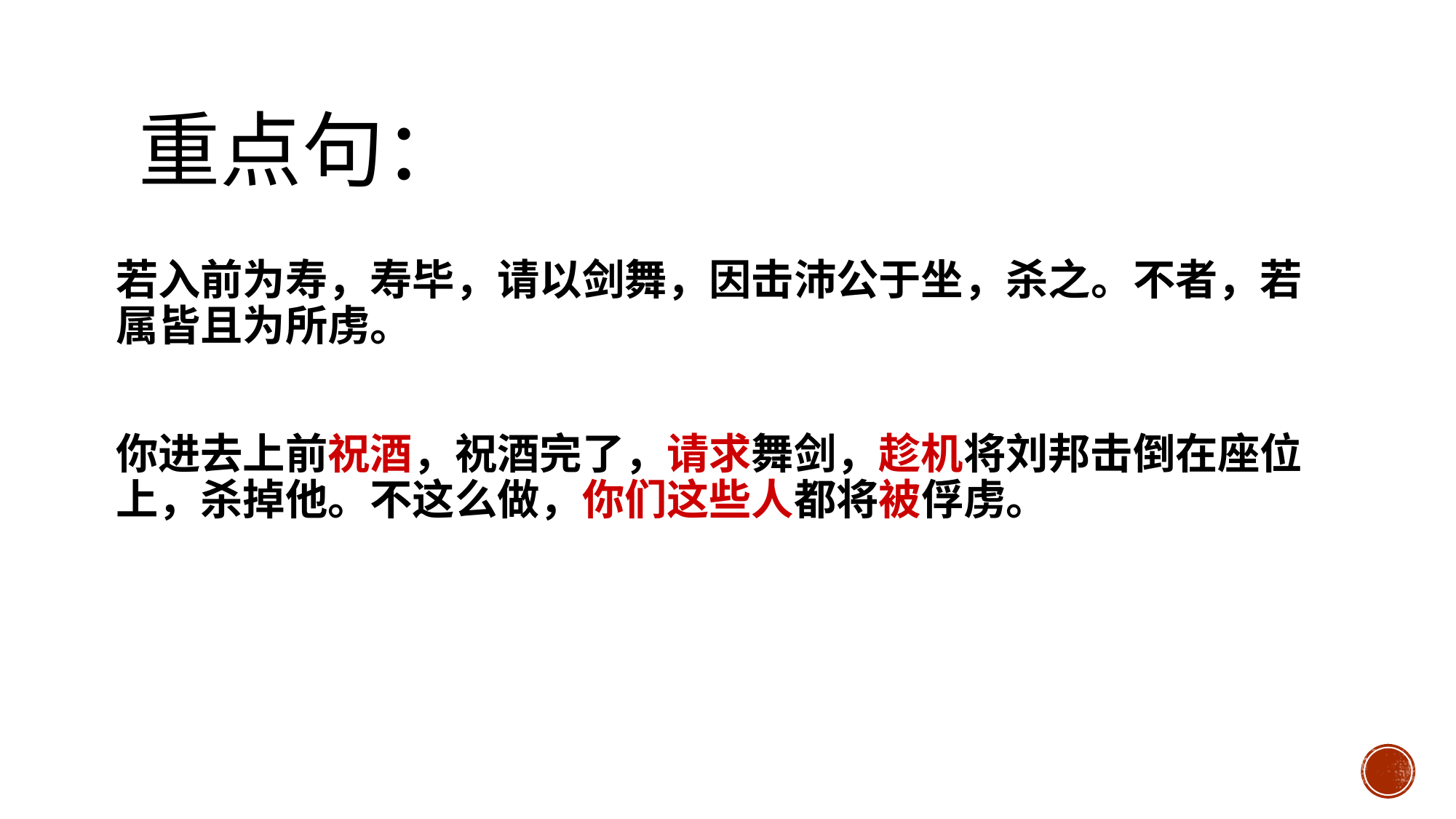

# 重点句：
若入前为寿，寿毕，请以剑舞，因击沛公于坐，杀之。不者，若属皆且为所虏。

你进去上前祝酒，祝酒完了，请求舞剑，趁机将刘邦击倒在座位上，杀掉他。不这么做，你们这些人都将被俘虏。